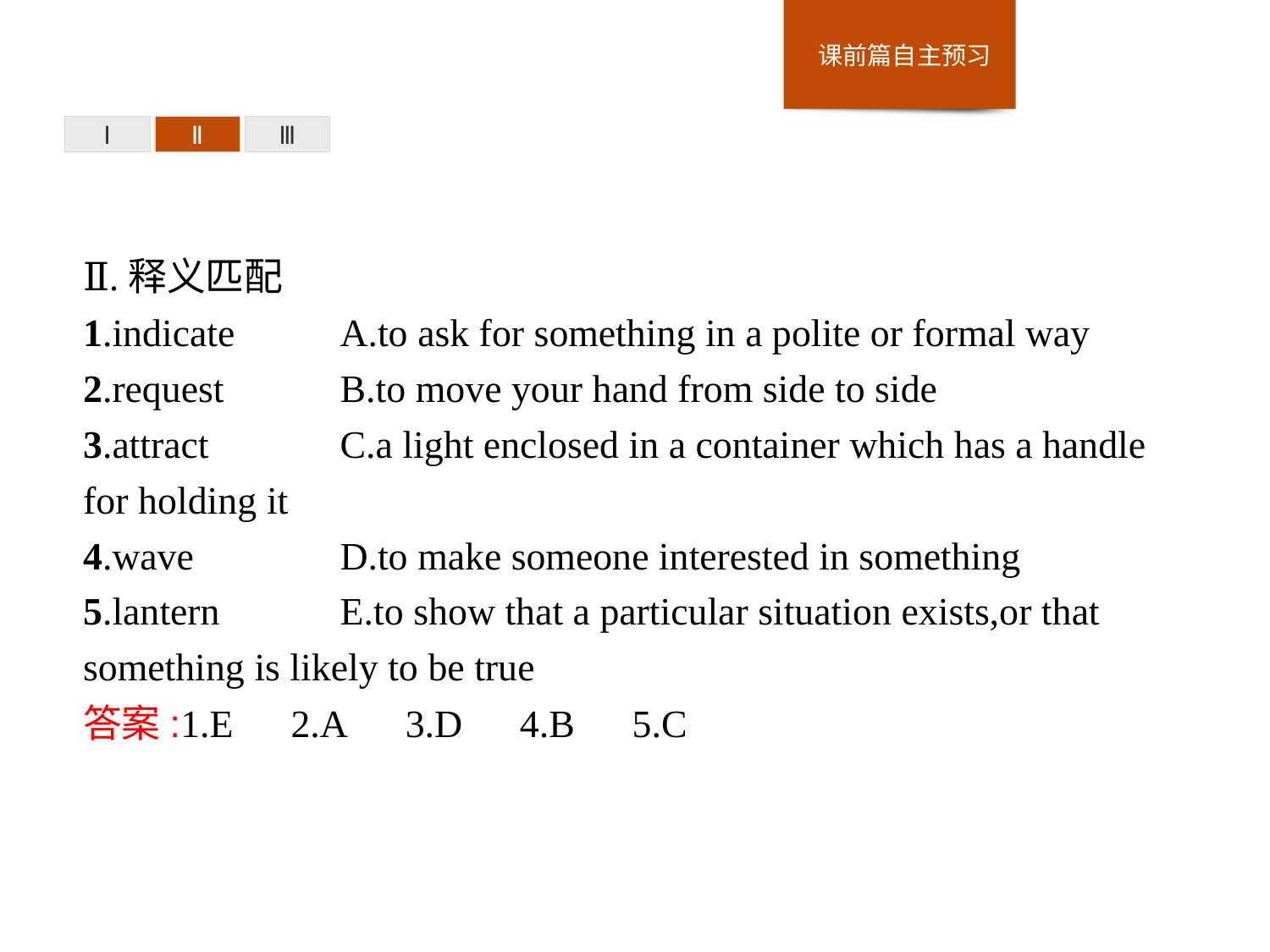

Ⅰ
Ⅱ
Ⅲ
Ⅱ.释义匹配
1.indicate　　	A.to ask for something in a polite or formal way
2.request		B.to move your hand from side to side
3.attract		C.a light enclosed in a container which has a handle for holding it
4.wave		D.to make someone interested in something
5.lantern		E.to show that a particular situation exists,or that something is likely to be true
答案:1.E　2.A　3.D　4.B　5.C